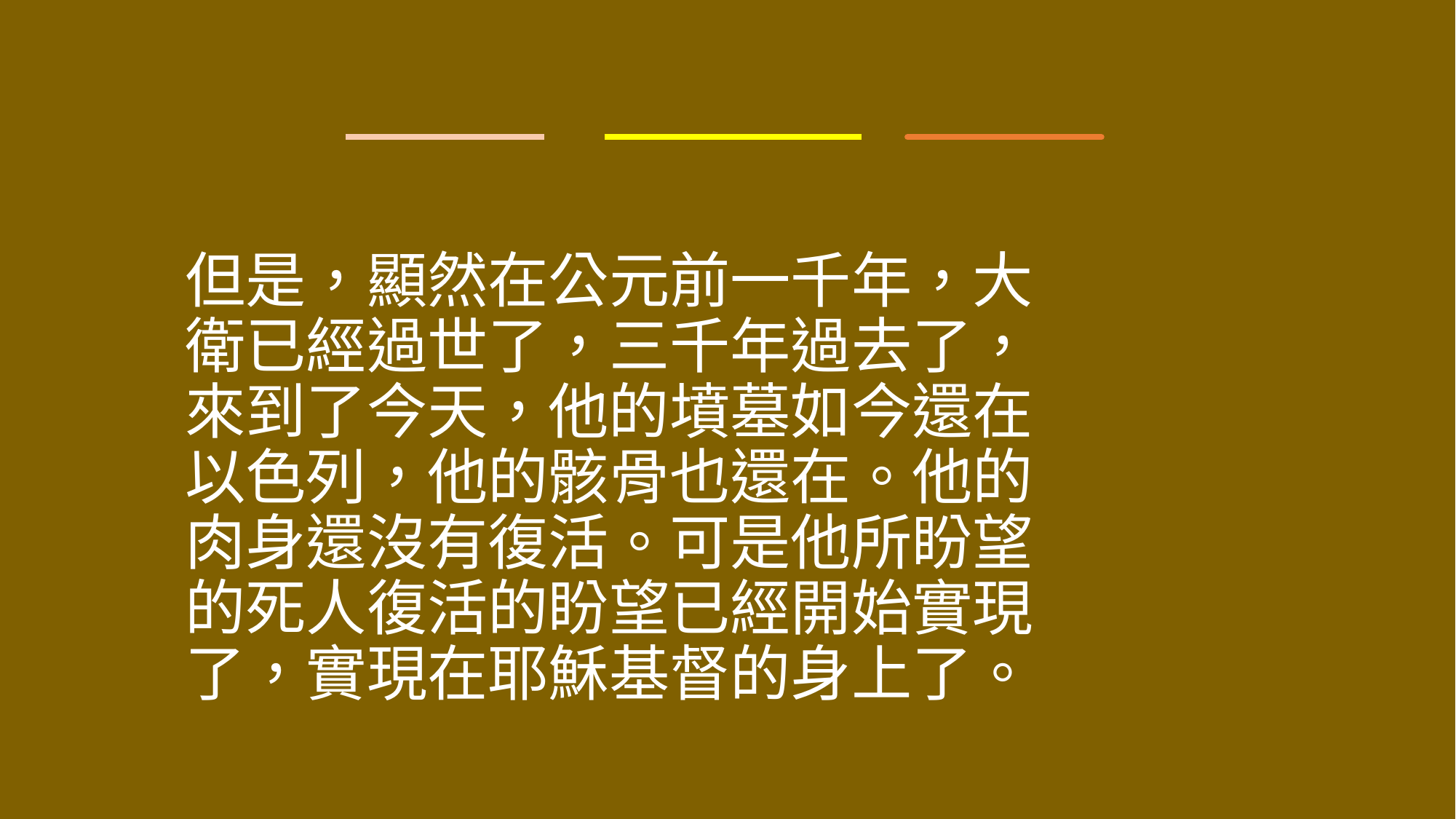

但是，顯然在公元前一千年，大衛已經過世了，三千年過去了，來到了今天，他的墳墓如今還在以色列，他的骸骨也還在。他的肉身還沒有復活。可是他所盼望的死人復活的盼望已經開始實現了，實現在耶穌基督的身上了。